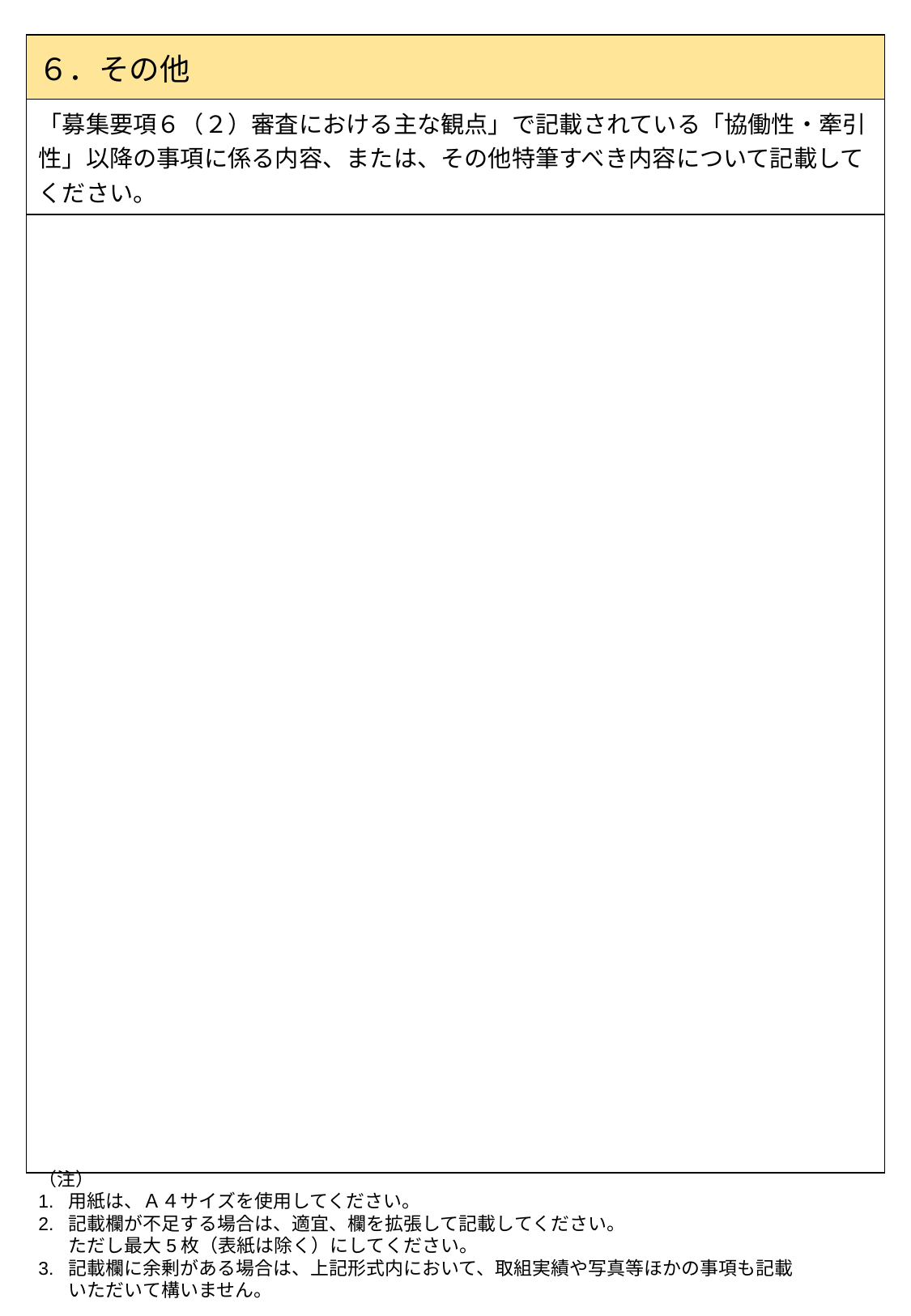

| ６．その他 |
| --- |
| 「募集要項６（２）審査における主な観点」で記載されている「協働性・牽引性」以降の事項に係る内容、または、その他特筆すべき内容について記載してください。 |
|  |
（注）
用紙は、Ａ４サイズを使用してください。
記載欄が不足する場合は、適宜、欄を拡張して記載してください。 
ただし最大5枚（表紙は除く）にしてください。
記載欄に余剰がある場合は、上記形式内において、取組実績や写真等ほかの事項も記載いただいて構いません。